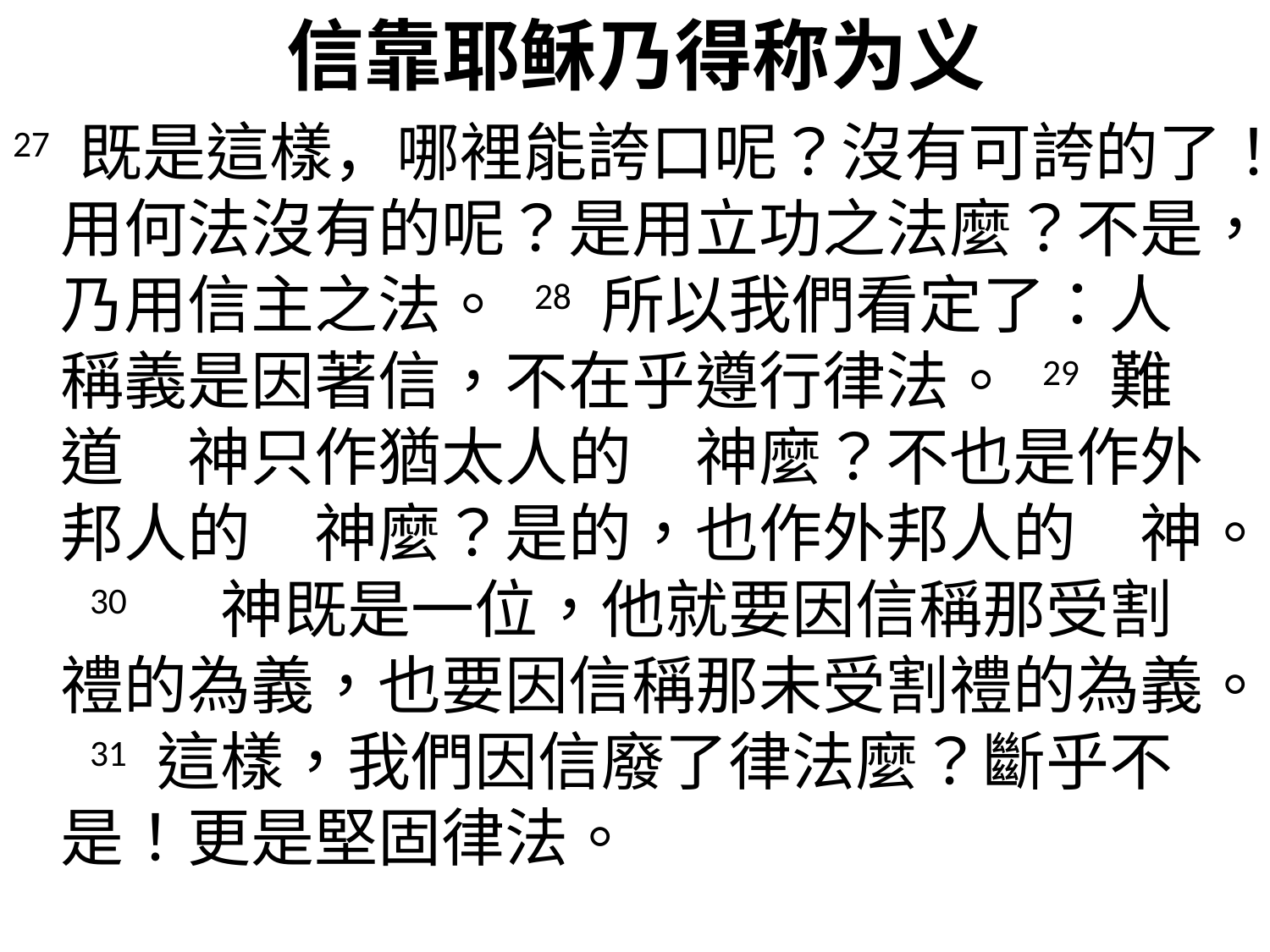

# 信靠耶稣乃得称为义
27 既是這樣，哪裡能誇口呢？沒有可誇的了！用何法沒有的呢？是用立功之法麼？不是，乃用信主之法。 28 所以我們看定了：人稱義是因著信，不在乎遵行律法。 29 難道　神只作猶太人的　神麼？不也是作外邦人的　神麼？是的，也作外邦人的　神。 30 　神既是一位，他就要因信稱那受割禮的為義，也要因信稱那未受割禮的為義。 31 這樣，我們因信廢了律法麼？斷乎不是！更是堅固律法。